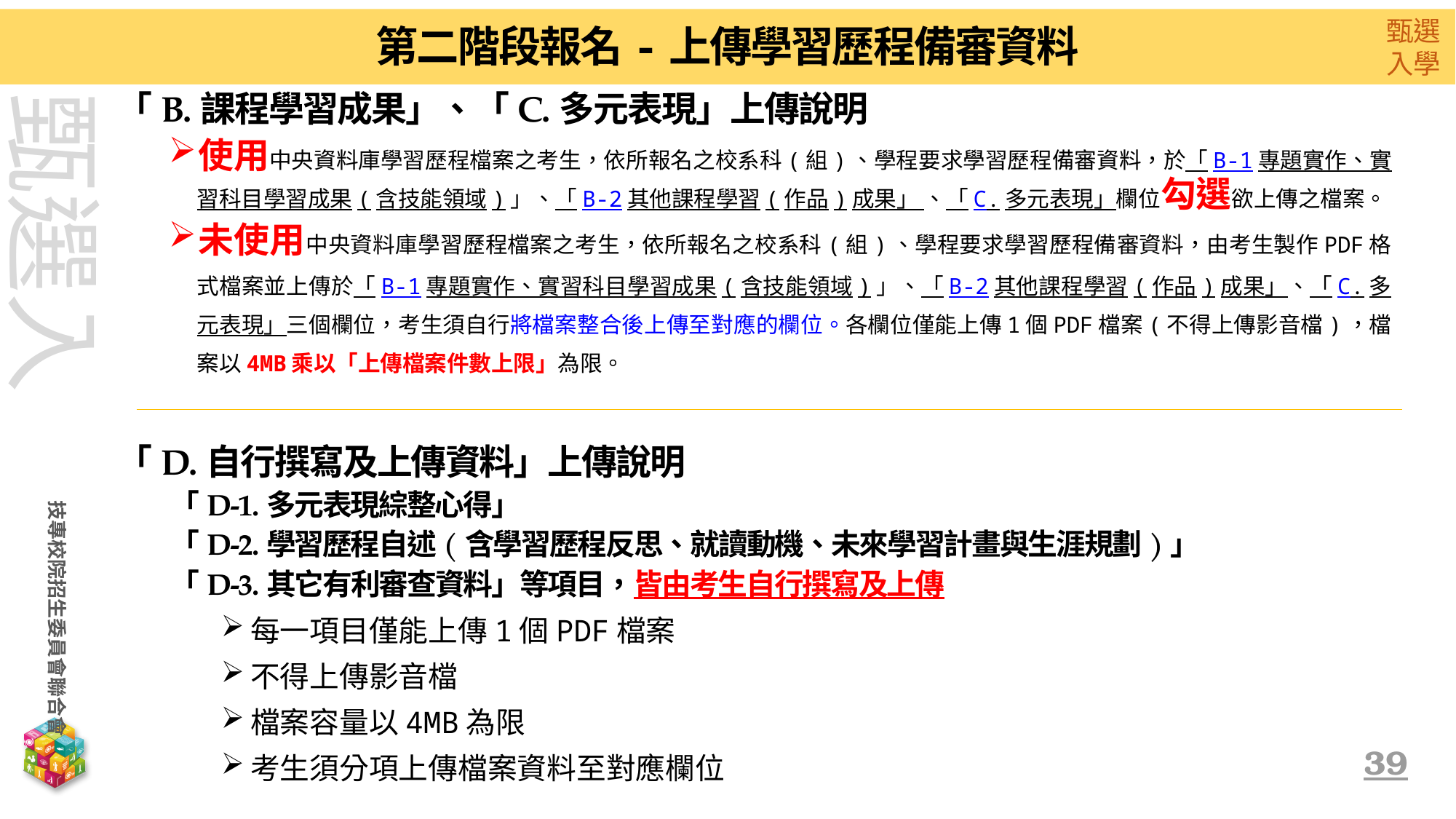

第二階段報名-上傳學習歷程備審資料
「B.課程學習成果」、「C.多元表現」上傳說明
使用中央資料庫學習歷程檔案之考生，依所報名之校系科(組)、學程要求學習歷程備審資料，於「B-1專題實作、實習科目學習成果(含技能領域)」、「B-2其他課程學習(作品)成果」 、「C.多元表現」欄位勾選欲上傳之檔案。
未使用中央資料庫學習歷程檔案之考生，依所報名之校系科(組)、學程要求學習歷程備審資料，由考生製作PDF格式檔案並上傳於「B-1專題實作、實習科目學習成果(含技能領域)」、「B-2其他課程學習(作品)成果」、「C.多元表現」三個欄位，考生須自行將檔案整合後上傳至對應的欄位。各欄位僅能上傳1個PDF檔案(不得上傳影音檔)，檔案以4MB乘以「上傳檔案件數上限」為限。

「D.自行撰寫及上傳資料」上傳說明
「D-1.多元表現綜整心得」
「D-2.學習歷程自述(含學習歷程反思、就讀動機、未來學習計畫與生涯規劃)」
「D-3.其它有利審查資料」等項目，皆由考生自行撰寫及上傳
每一項目僅能上傳1個PDF檔案
不得上傳影音檔
檔案容量以4MB為限
考生須分項上傳檔案資料至對應欄位
39